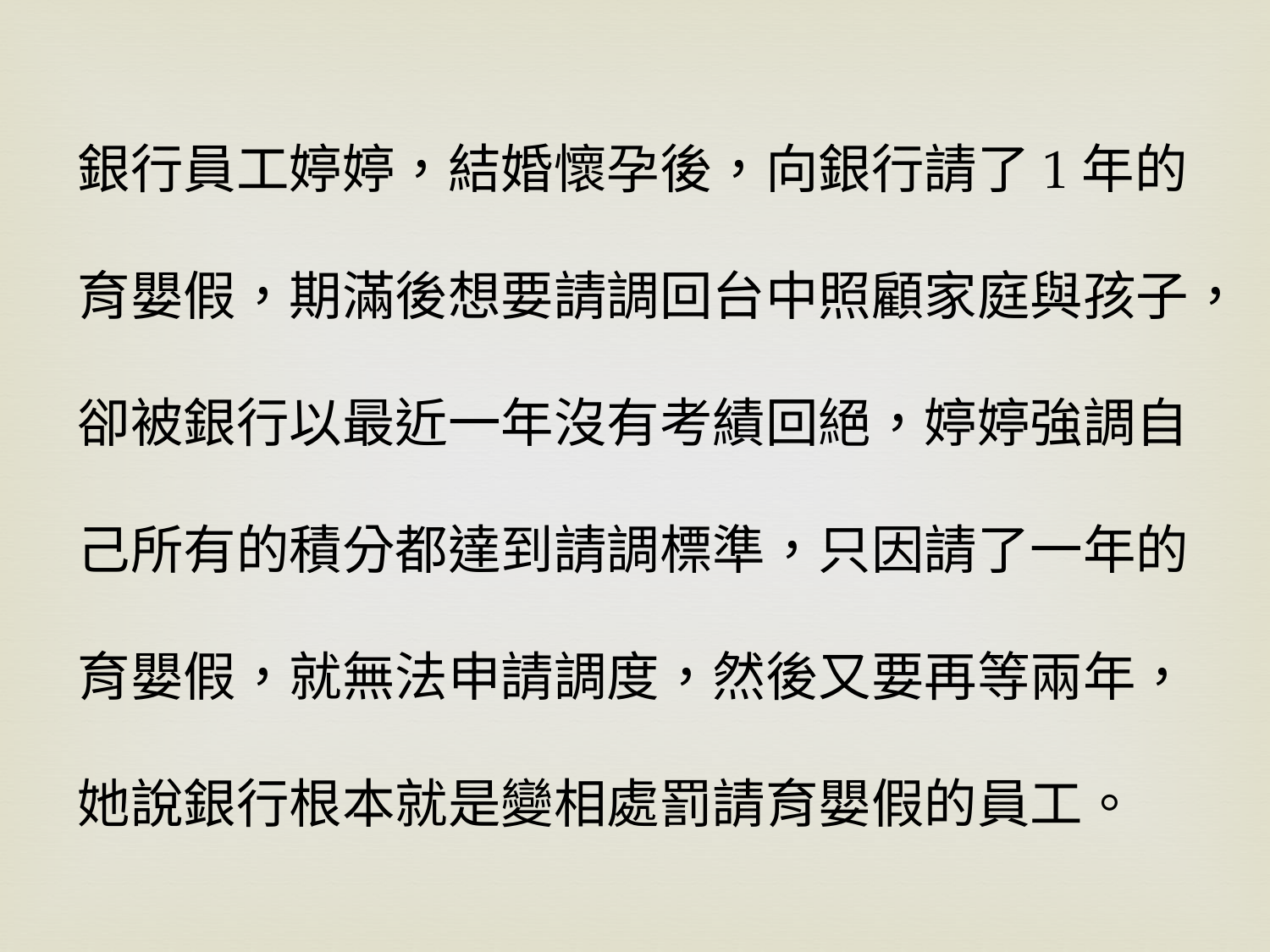

銀行員工婷婷，結婚懷孕後，向銀行請了1年的育嬰假，期滿後想要請調回台中照顧家庭與孩子，卻被銀行以最近一年沒有考績回絕，婷婷強調自己所有的積分都達到請調標準，只因請了一年的育嬰假，就無法申請調度，然後又要再等兩年，她說銀行根本就是變相處罰請育嬰假的員工。